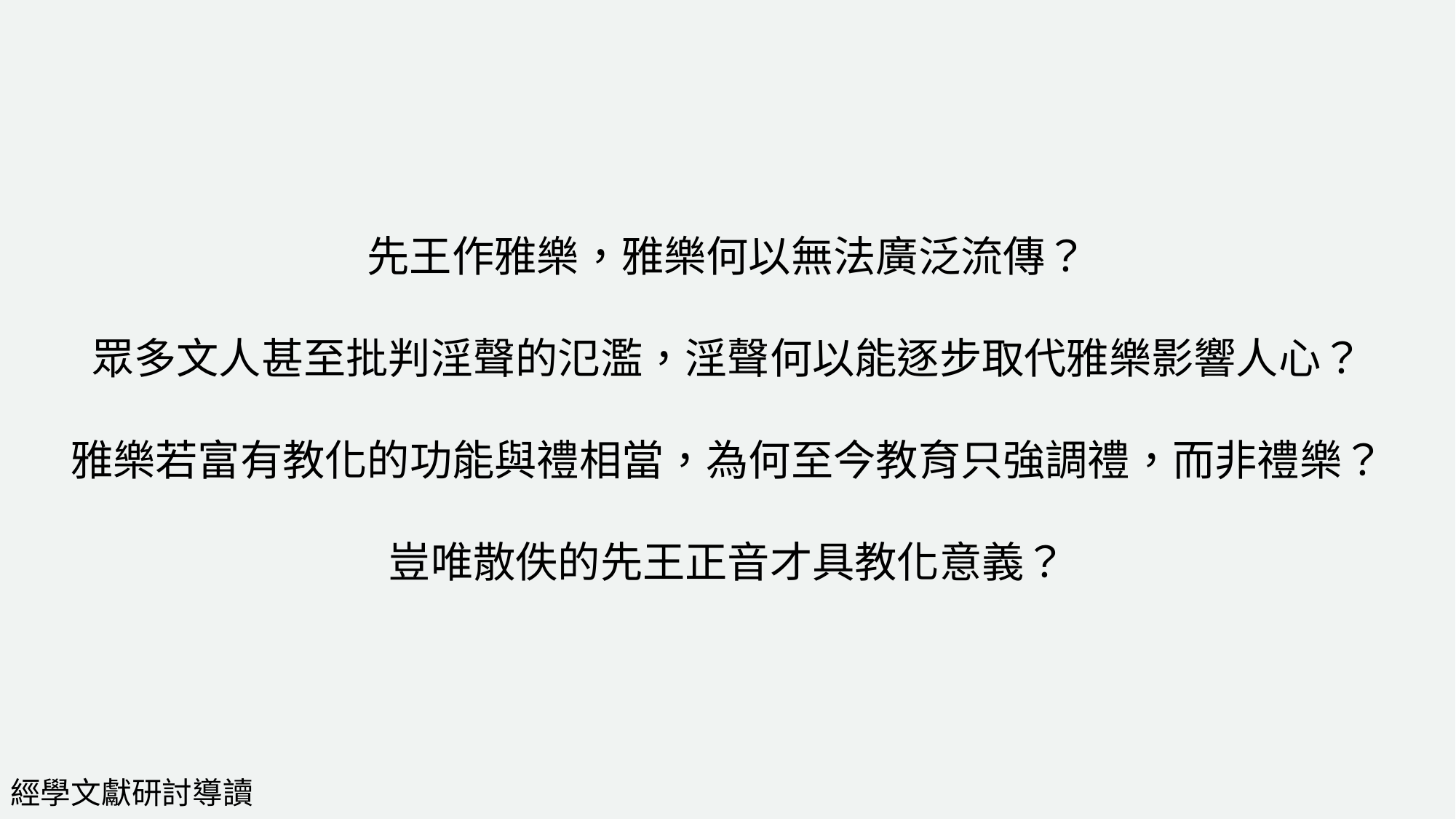

先王作雅樂，雅樂何以無法廣泛流傳？

眾多文人甚至批判淫聲的氾濫，淫聲何以能逐步取代雅樂影響人心？

雅樂若富有教化的功能與禮相當，為何至今教育只強調禮，而非禮樂？

豈唯散佚的先王正音才具教化意義？